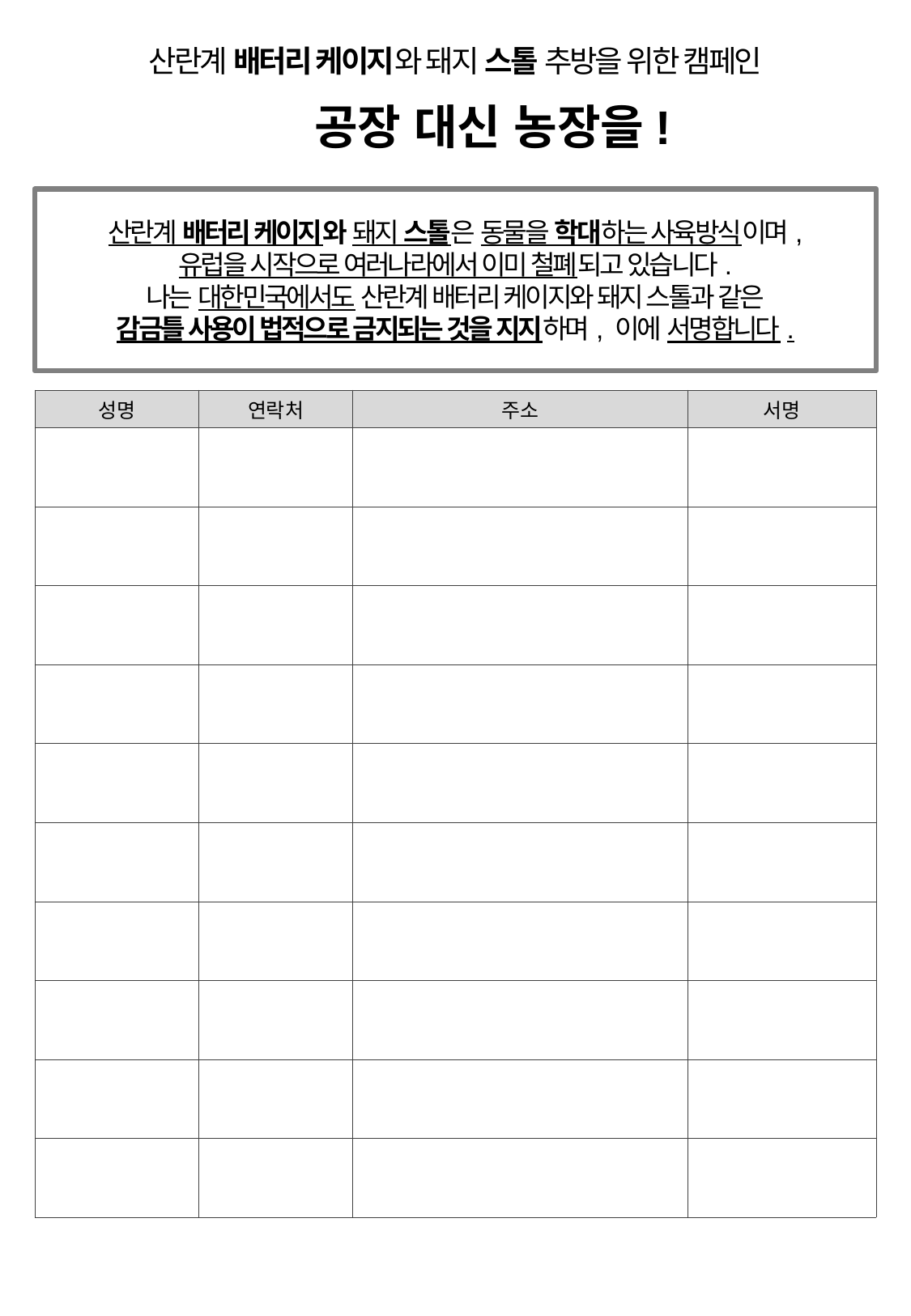

산란계 배터리 케이지와 돼지 스톨 추방을 위한 캠페인
공장 대신 농장을!
산란계 배터리 케이지와 돼지 스톨은 동물을 학대하는 사육방식이며,
유럽을 시작으로 여러나라에서 이미 철폐되고 있습니다.
나는 대한민국에서도 산란계 배터리 케이지와 돼지 스톨과 같은
감금틀 사용이 법적으로 금지되는 것을 지지하며, 이에 서명합니다.
| 성명 | 연락처 | 주소 | 서명 |
| --- | --- | --- | --- |
|  |  |  |  |
|  |  |  |  |
|  |  |  |  |
|  |  |  |  |
|  |  |  |  |
|  |  |  |  |
|  |  |  |  |
|  |  |  |  |
|  |  |  |  |
|  |  |  |  |